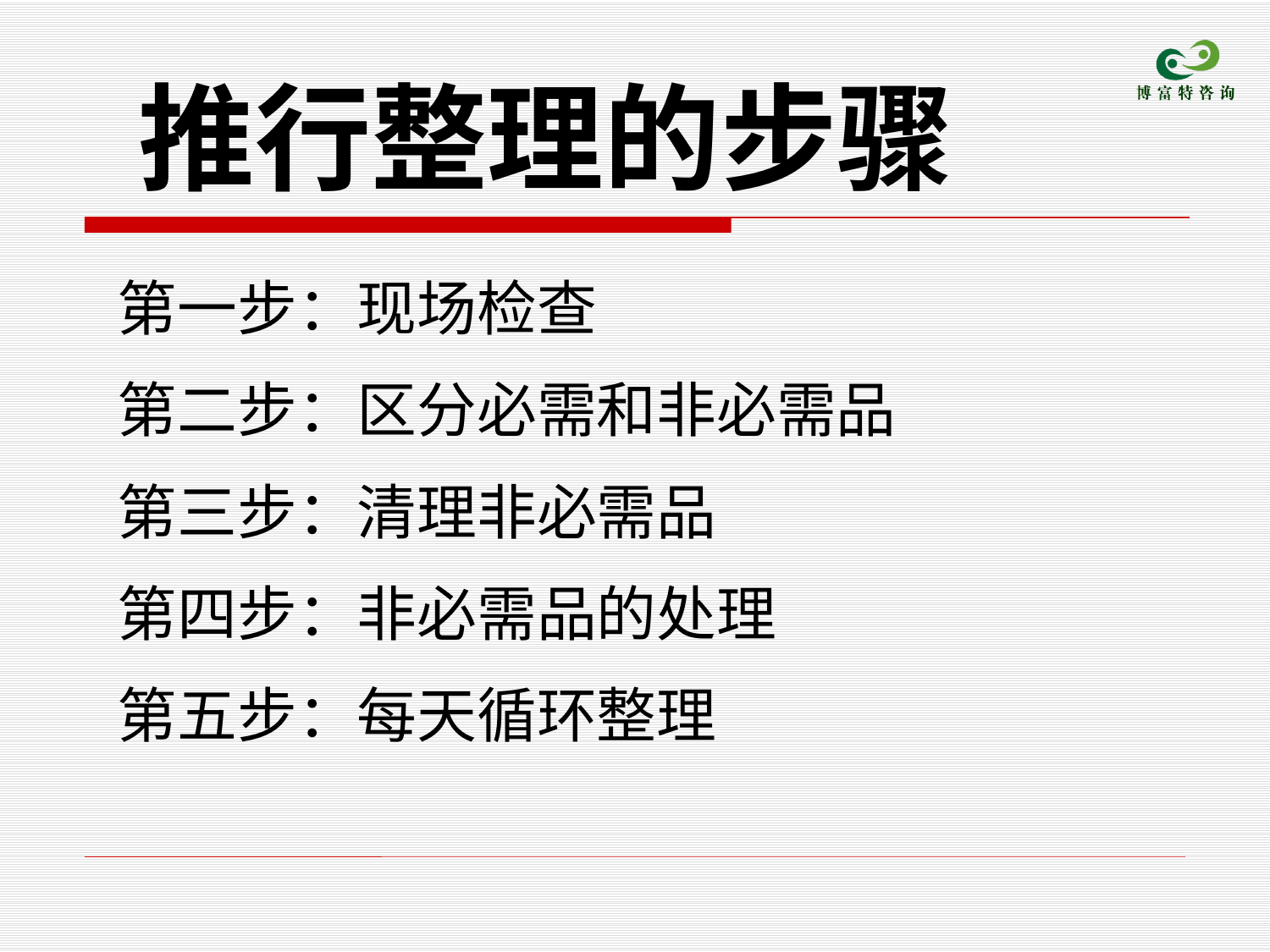

推行整理的步骤
第一步：现场检查
第二步：区分必需和非必需品
第三步：清理非必需品
第四步：非必需品的处理
第五步：每天循环整理

109